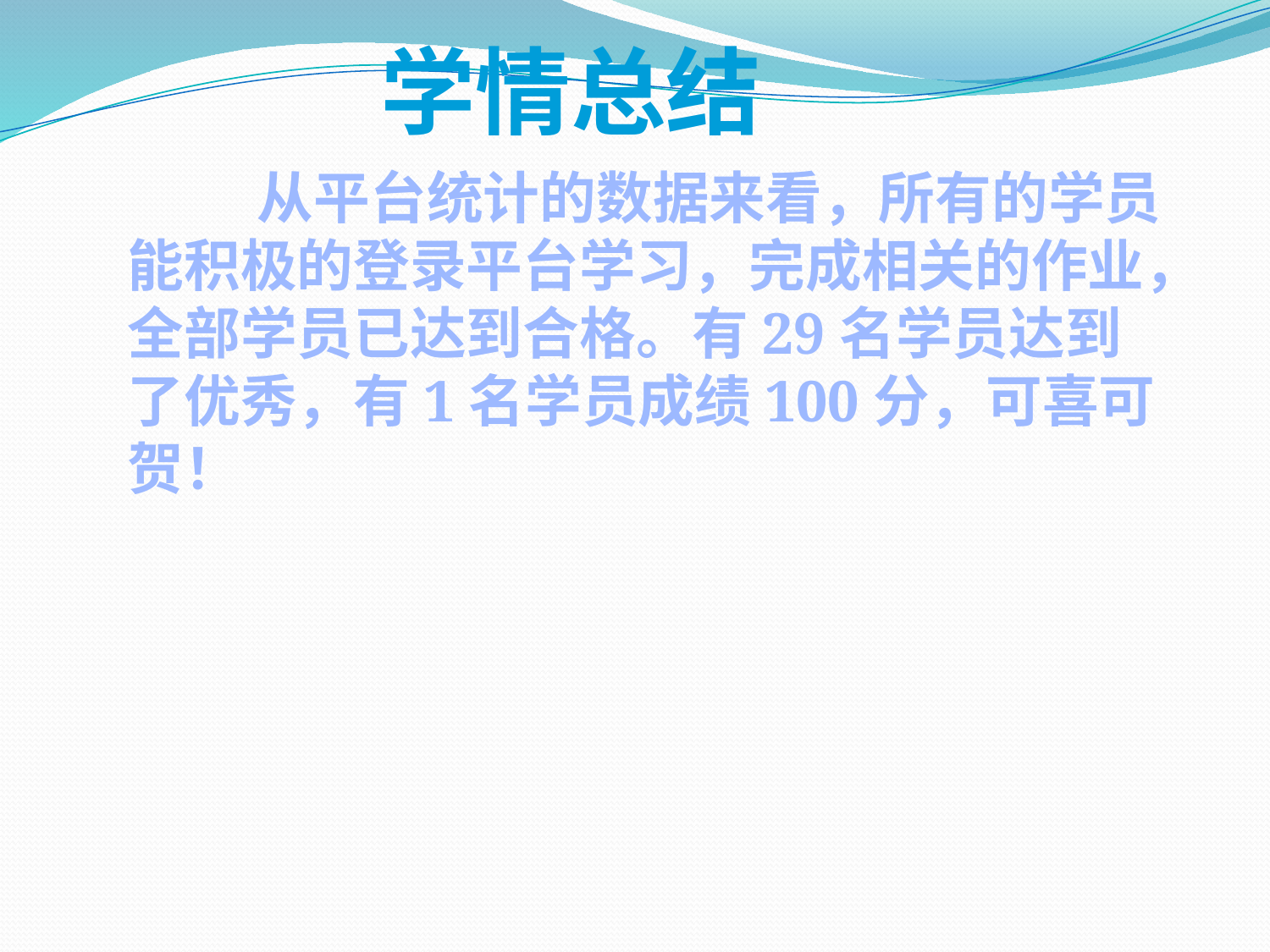

学情总结
         从平台统计的数据来看，所有的学员能积极的登录平台学习，完成相关的作业，全部学员已达到合格。有29名学员达到了优秀，有1名学员成绩100分，可喜可贺！